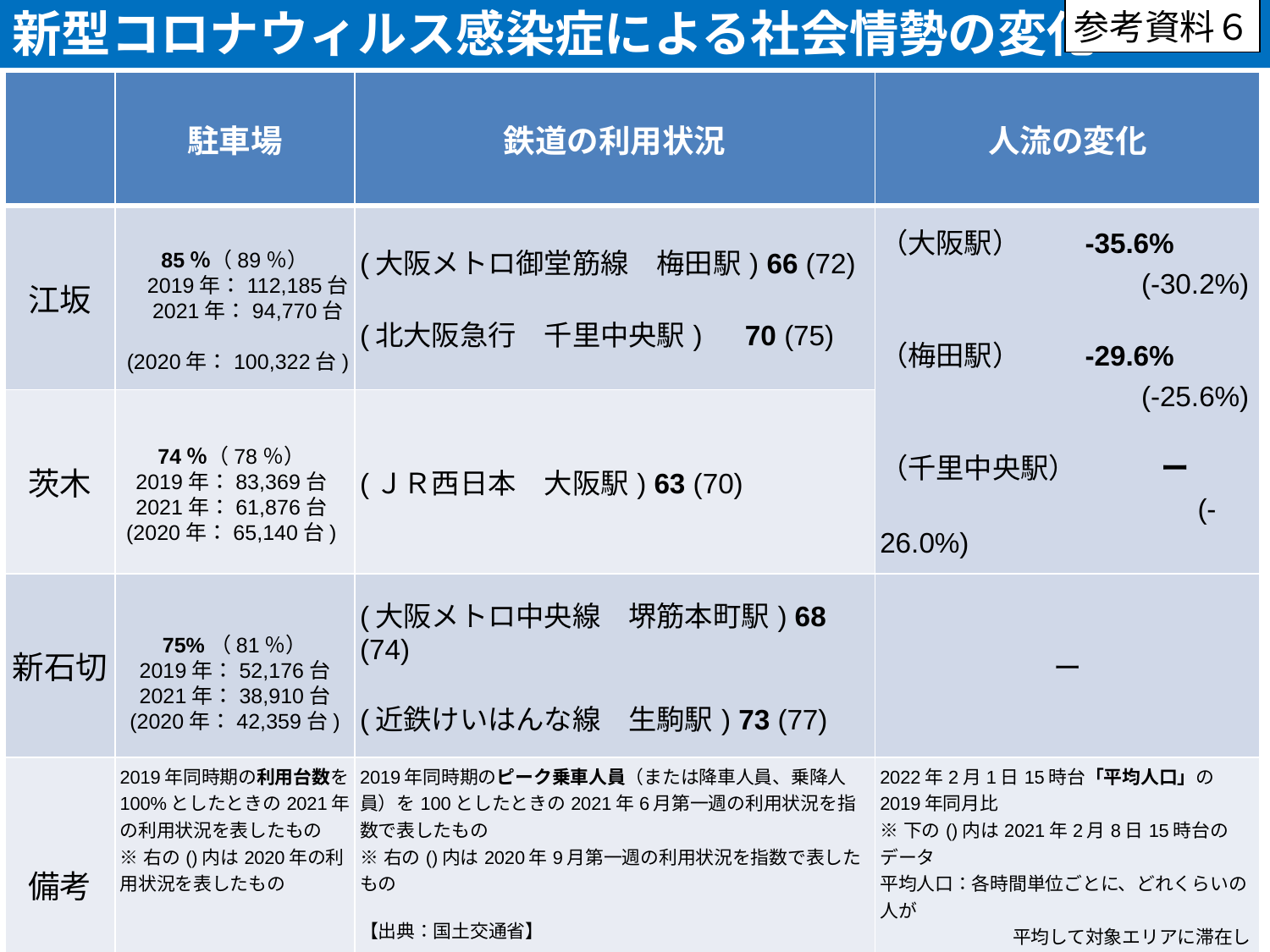

新型コロナウィルス感染症による社会情勢の変化
参考資料６
|  | 駐車場 | 鉄道の利用状況 | 人流の変化 |
| --- | --- | --- | --- |
| 江坂 |  | (大阪メトロ御堂筋線　梅田駅) 66 (72) (北大阪急行　千里中央駅)　70 (75) | （大阪駅）　　-35.6% 　　　　　　　　　(-30.2%) （梅田駅）　　-29.6% 　　　　　　　　　(-25.6%) （千里中央駅）　　　ー 　　　　　　　　　　　(-26.0%) |
| 茨木 |  | (ＪＲ西日本　大阪駅) 63 (70) |  |
| 新石切 |  | (大阪メトロ中央線　堺筋本町駅) 68 (74) (近鉄けいはんな線　生駒駅) 73 (77) | ー |
| 備考 | 2019年同時期の利用台数を100%としたときの2021年の利用状況を表したもの ※右の()内は2020年の利用状況を表したもの | 2019年同時期のピーク乗車人員（または降車人員、乗降人員）を100としたときの2021年6月第一週の利用状況を指数で表したもの ※右の()内は2020年9月第一週の利用状況を指数で表したもの 【出典：国土交通省】 | 2022年2月1日15時台「平均人口」の2019年同月比 ※下の()内は2021年2月8日15時台のデータ 平均人口：各時間単位ごとに、どれくらいの人が 　　　　　　　 平均して対象エリアに滞在していたかを 　　　　　　　 表す値 【出典：株式会社Agoop　「新型コロナウィルス拡散における人流変化の解析」】 |
85％（89％）
　2019年：112,185台
　2021年：94,770台
 (2020年：100,322台)
74％（78％）
2019年：83,369台
2021年：61,876台
(2020年：65,140台)
75%（81％）
2019年：52,176台
2021年：38,910台
(2020年：42,359台)